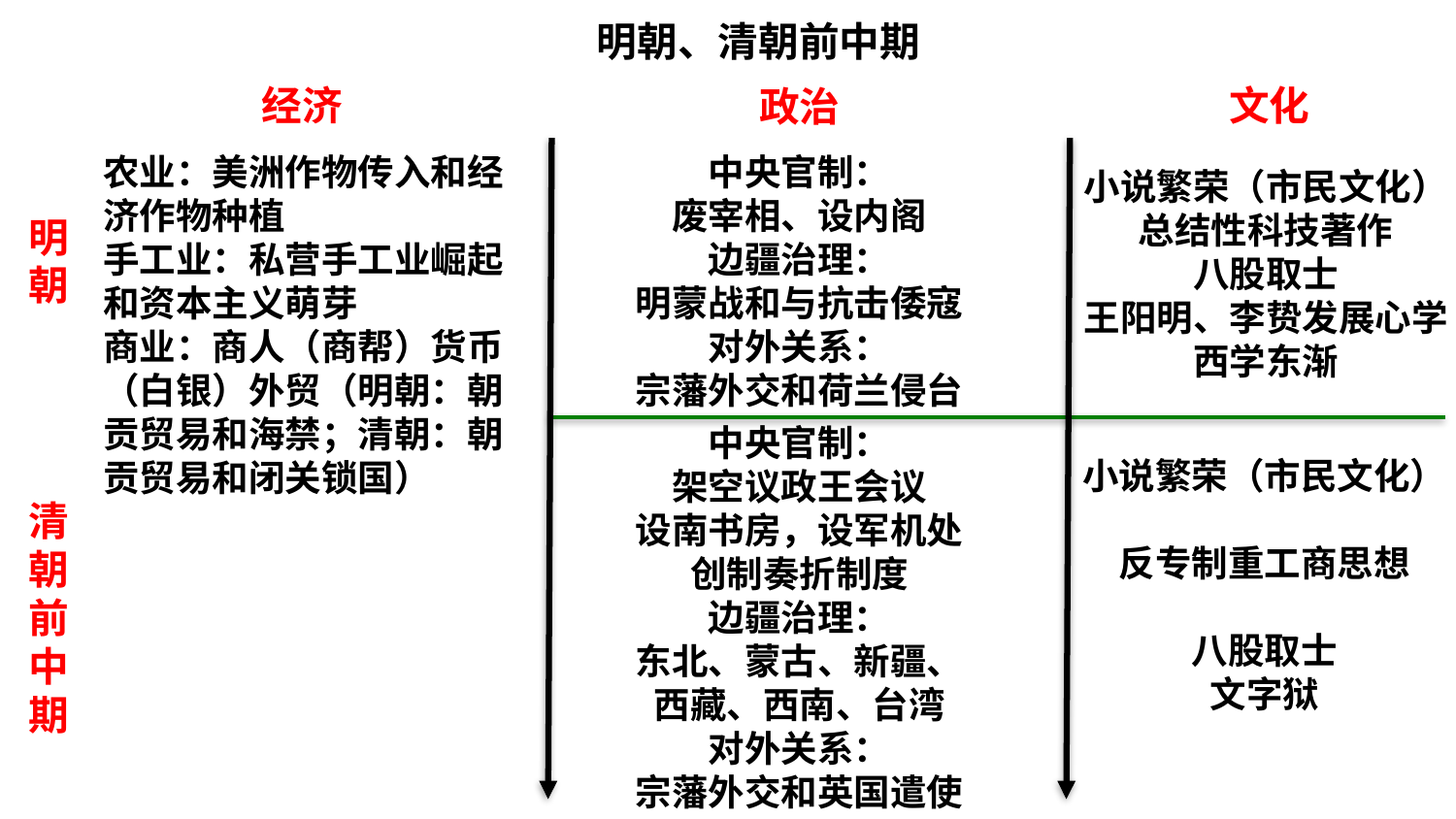

明朝、清朝前中期
经济
文化
政治
农业：美洲作物传入和经济作物种植
手工业：私营手工业崛起和资本主义萌芽
商业：商人（商帮）货币（白银）外贸（明朝：朝贡贸易和海禁；清朝：朝贡贸易和闭关锁国）
中央官制：
废宰相、设内阁
边疆治理：
明蒙战和与抗击倭寇
对外关系：
宗藩外交和荷兰侵台
小说繁荣（市民文化）
总结性科技著作
八股取士
王阳明、李贽发展心学
西学东渐
明朝
清朝前中期
中央官制：
架空议政王会议
设南书房，设军机处
创制奏折制度
边疆治理：
东北、蒙古、新疆、
西藏、西南、台湾
对外关系：
宗藩外交和英国遣使
小说繁荣（市民文化）

反专制重工商思想

八股取士
文字狱